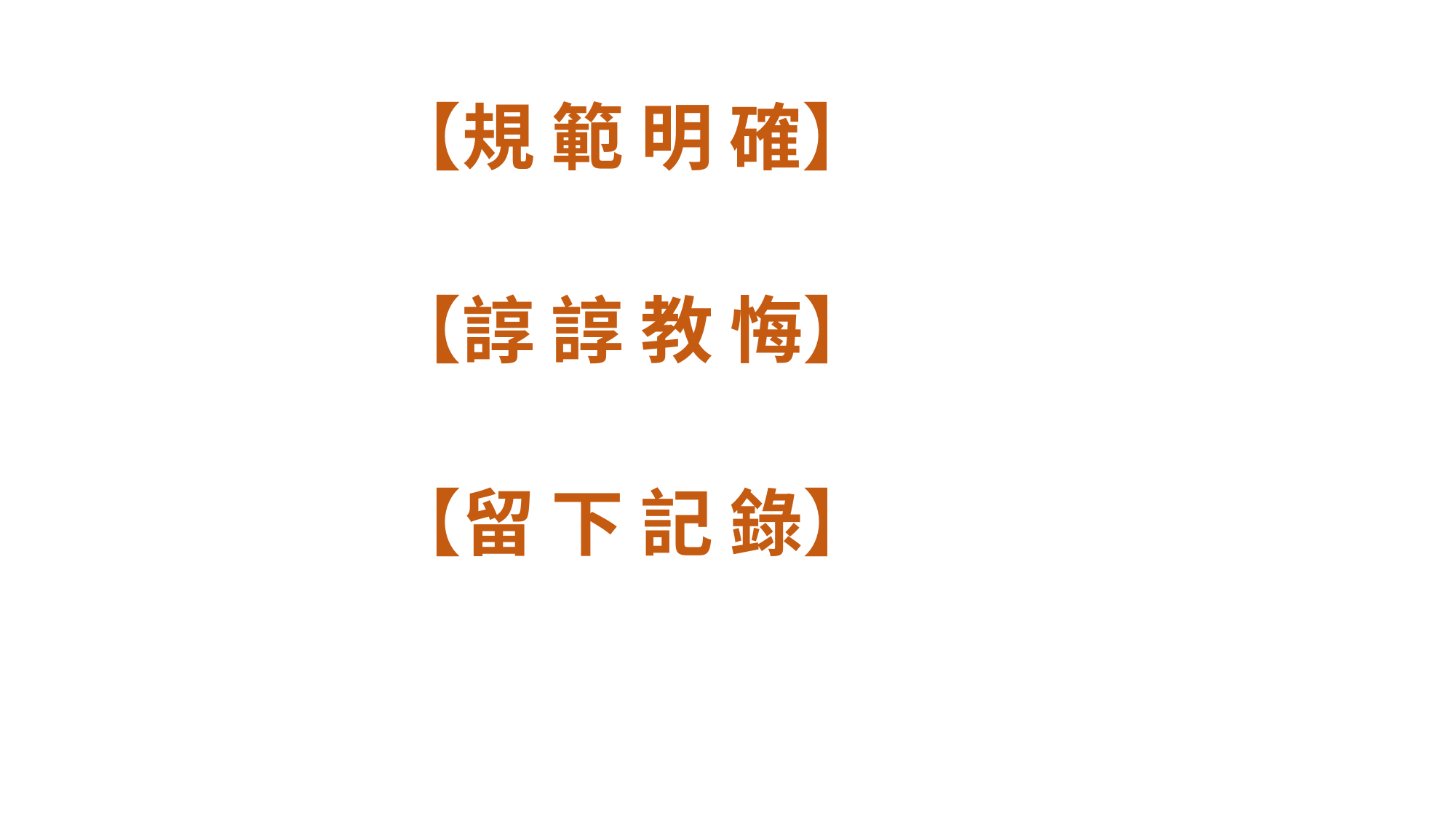

【規 範 明 確】

【諄 諄 教 悔】

【留 下 記 錄】